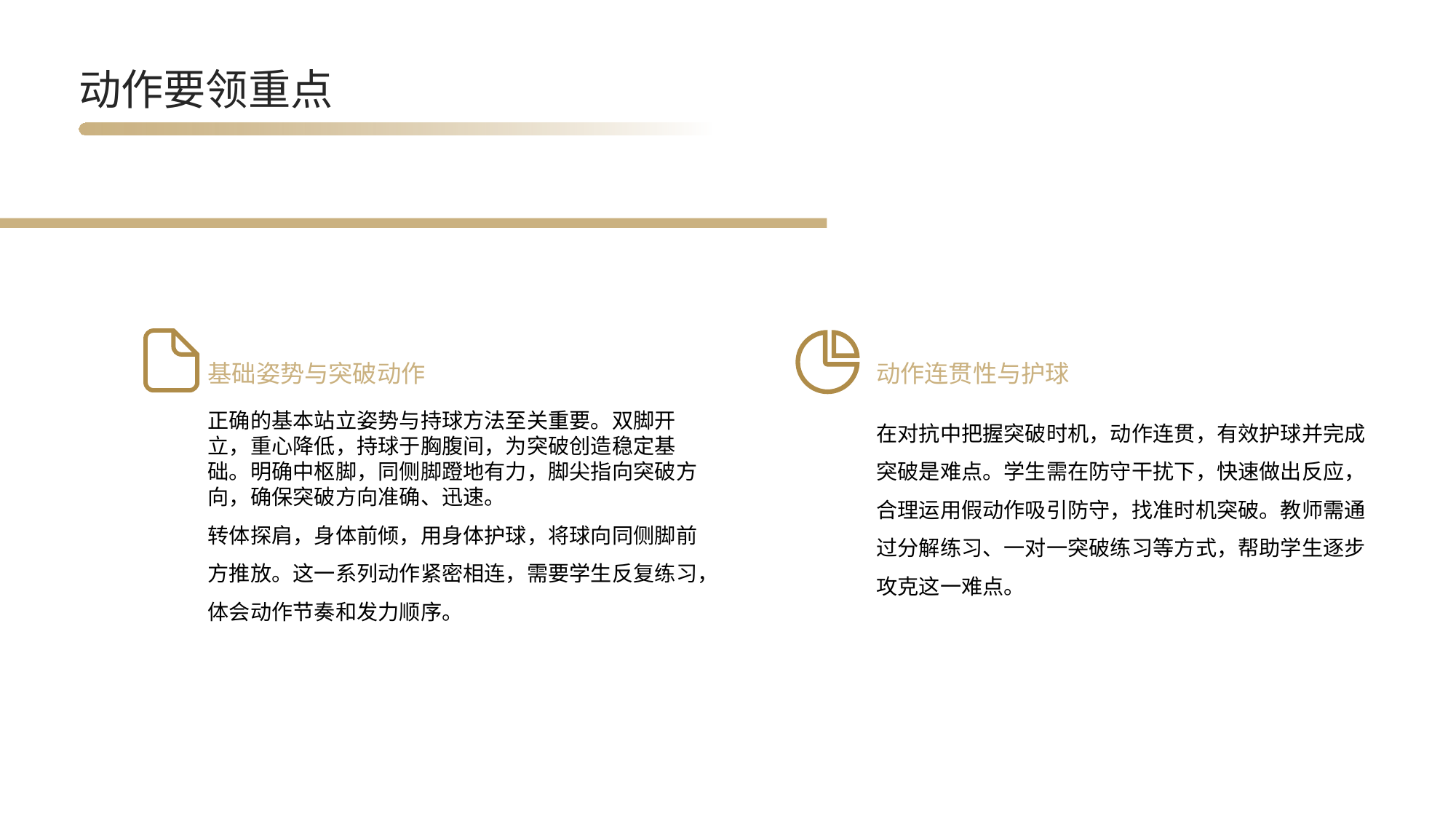

动作要领重点

基础姿势与突破动作
动作连贯性与护球
正确的基本站立姿势与持球方法至关重要。双脚开立，重心降低，持球于胸腹间，为突破创造稳定基础。明确中枢脚，同侧脚蹬地有力，脚尖指向突破方向，确保突破方向准确、迅速。
转体探肩，身体前倾，用身体护球，将球向同侧脚前方推放。这一系列动作紧密相连，需要学生反复练习，体会动作节奏和发力顺序。
在对抗中把握突破时机，动作连贯，有效护球并完成突破是难点。学生需在防守干扰下，快速做出反应，合理运用假动作吸引防守，找准时机突破。教师需通过分解练习、一对一突破练习等方式，帮助学生逐步攻克这一难点。